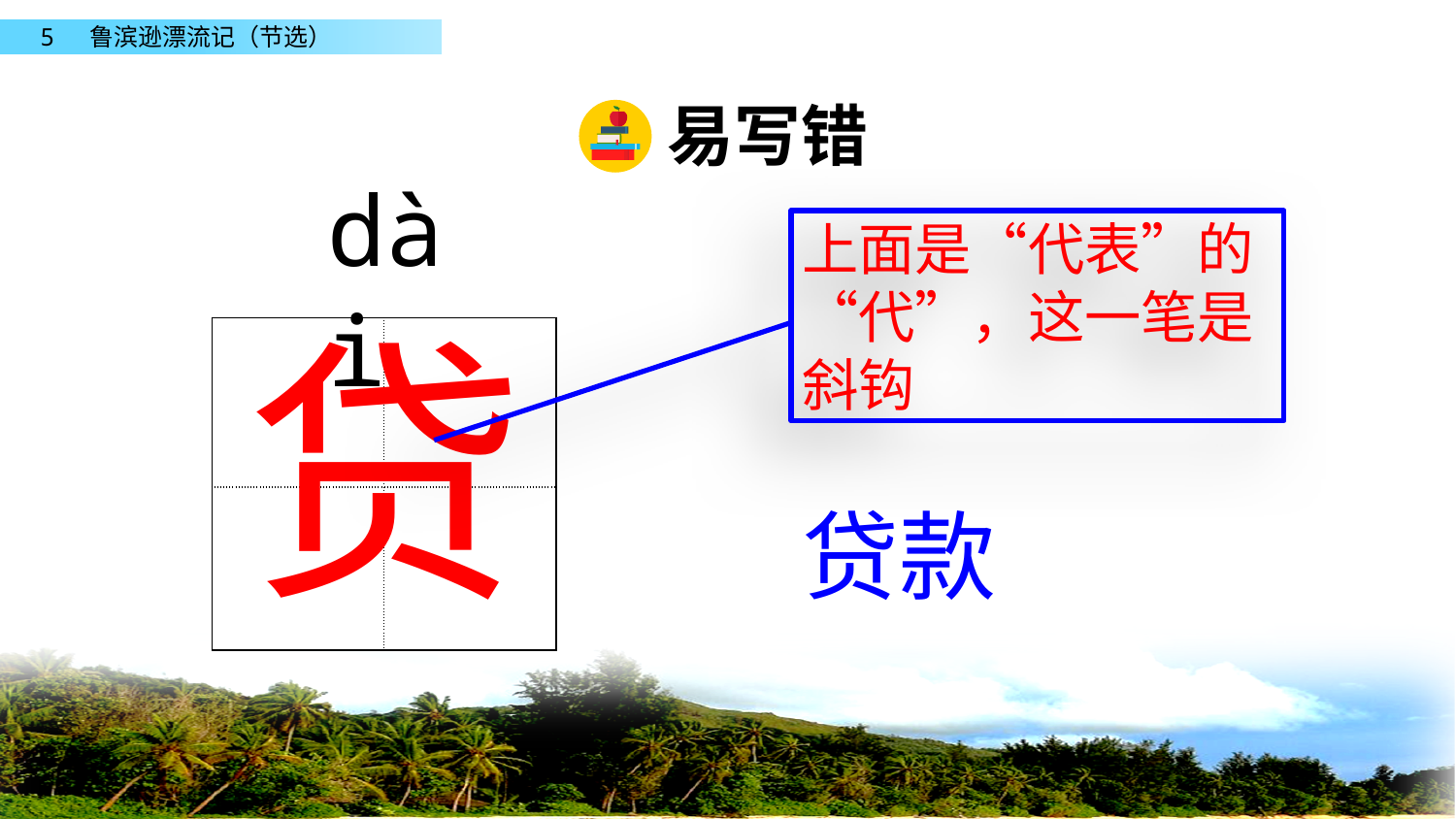

易写错

dài
上面是“代表”的“代”，这一笔是斜钩
贷
|  |  |
| --- | --- |
|  |  |
贷款